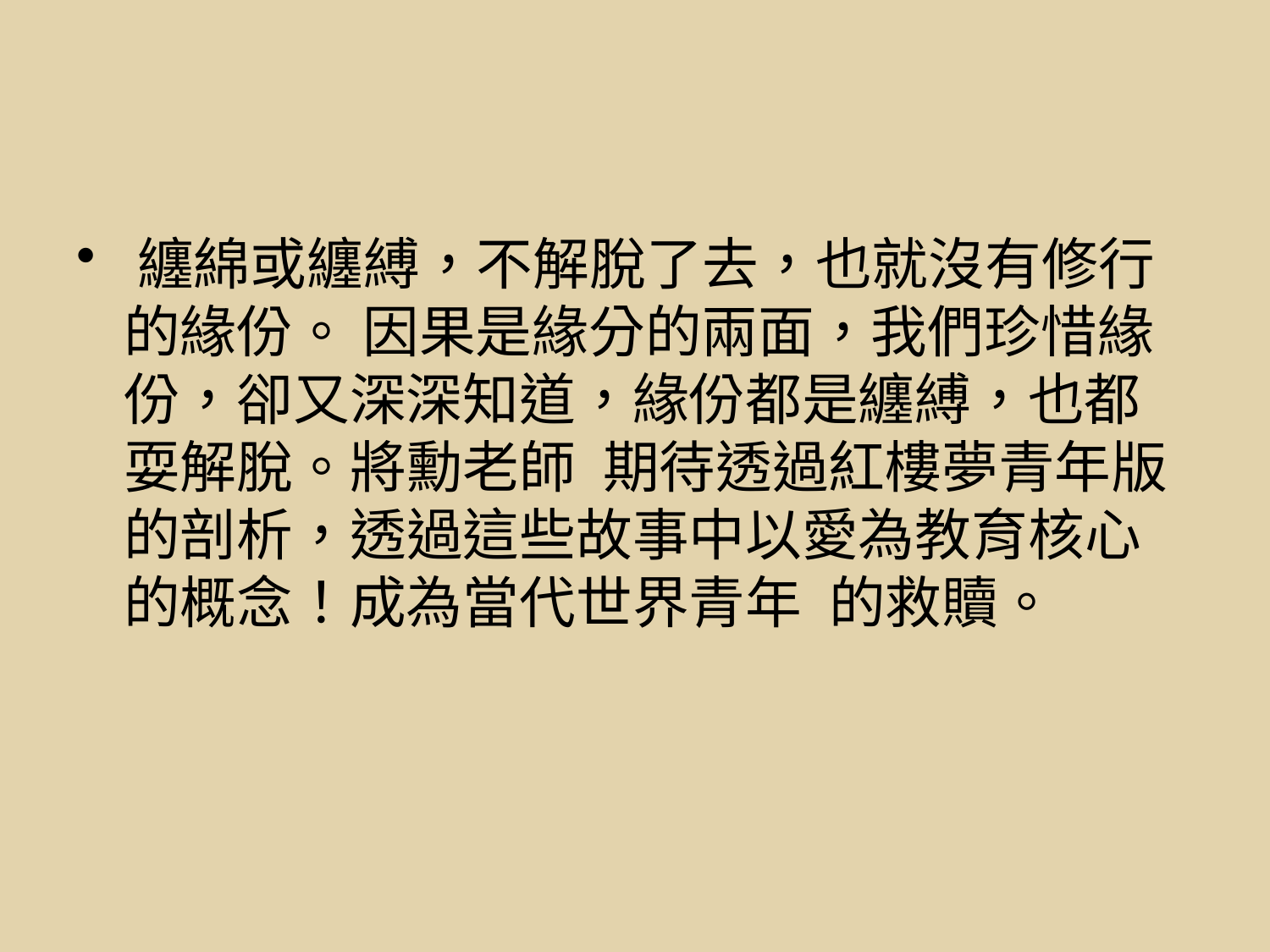

#
­纏綿或纏縛，不解脫了去，也就沒有修行的緣份。 因果是緣分的兩面，我們珍惜緣份，卻又深深知道，緣份都是纏縛，也都耍解脫。將勳老師­期待透過紅樓夢青年版的剖析，透過這些故事中以愛為教育核心的概念！成為當代世界青年­的救贖。